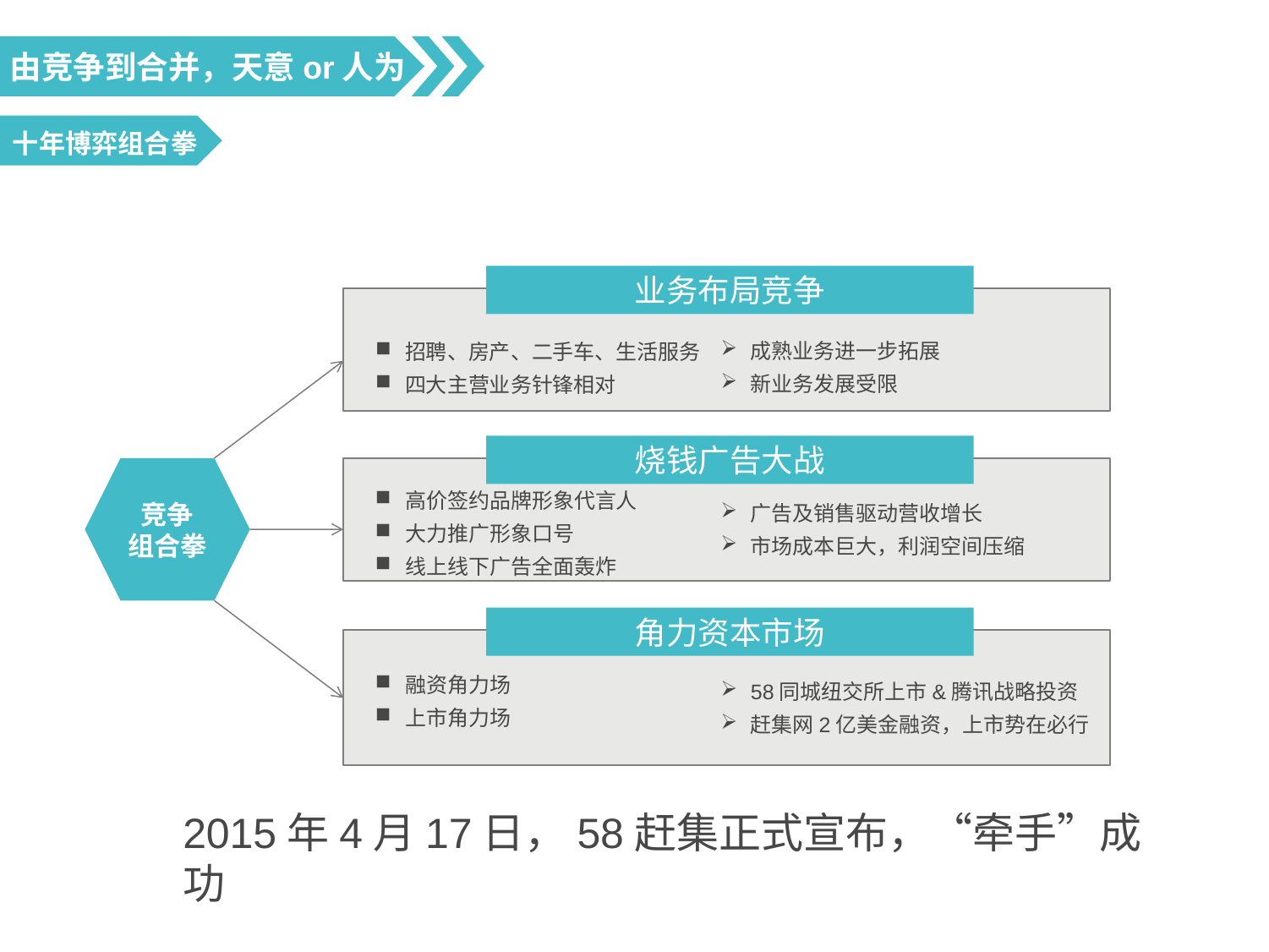

由竞争到合并，天意or人为

十年博弈组合拳
业务布局竞争

成熟业务进一步拓展
新业务发展受限
招聘、房产、二手车、生活服务
四大主营业务针锋相对
烧钱广告大战

竞争
组合拳
高价签约品牌形象代言人
大力推广形象口号
线上线下广告全面轰炸
广告及销售驱动营收增长
市场成本巨大，利润空间压缩
角力资本市场

融资角力场
上市角力场
58同城纽交所上市&腾讯战略投资
赶集网2亿美金融资，上市势在必行
2015年4月17日，58赶集正式宣布，“牵手”成功